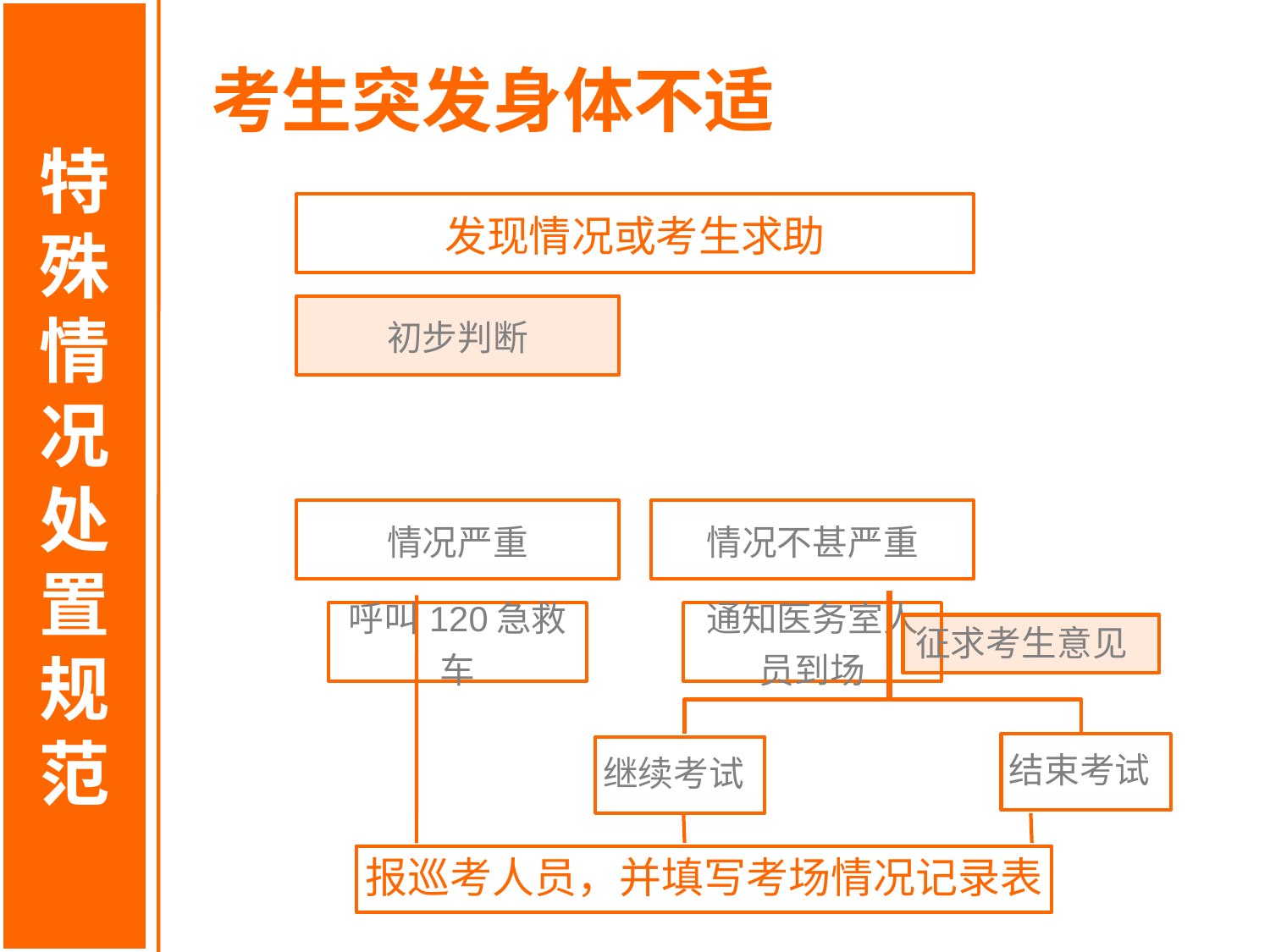

特殊情况处置规范
考生突发身体不适
发现情况或考生求助
初步判断
情况严重
情况不甚严重
呼叫120急救车

征求考生意见

结束考试

继续考试

报巡考人员，并填写考场情况记录表